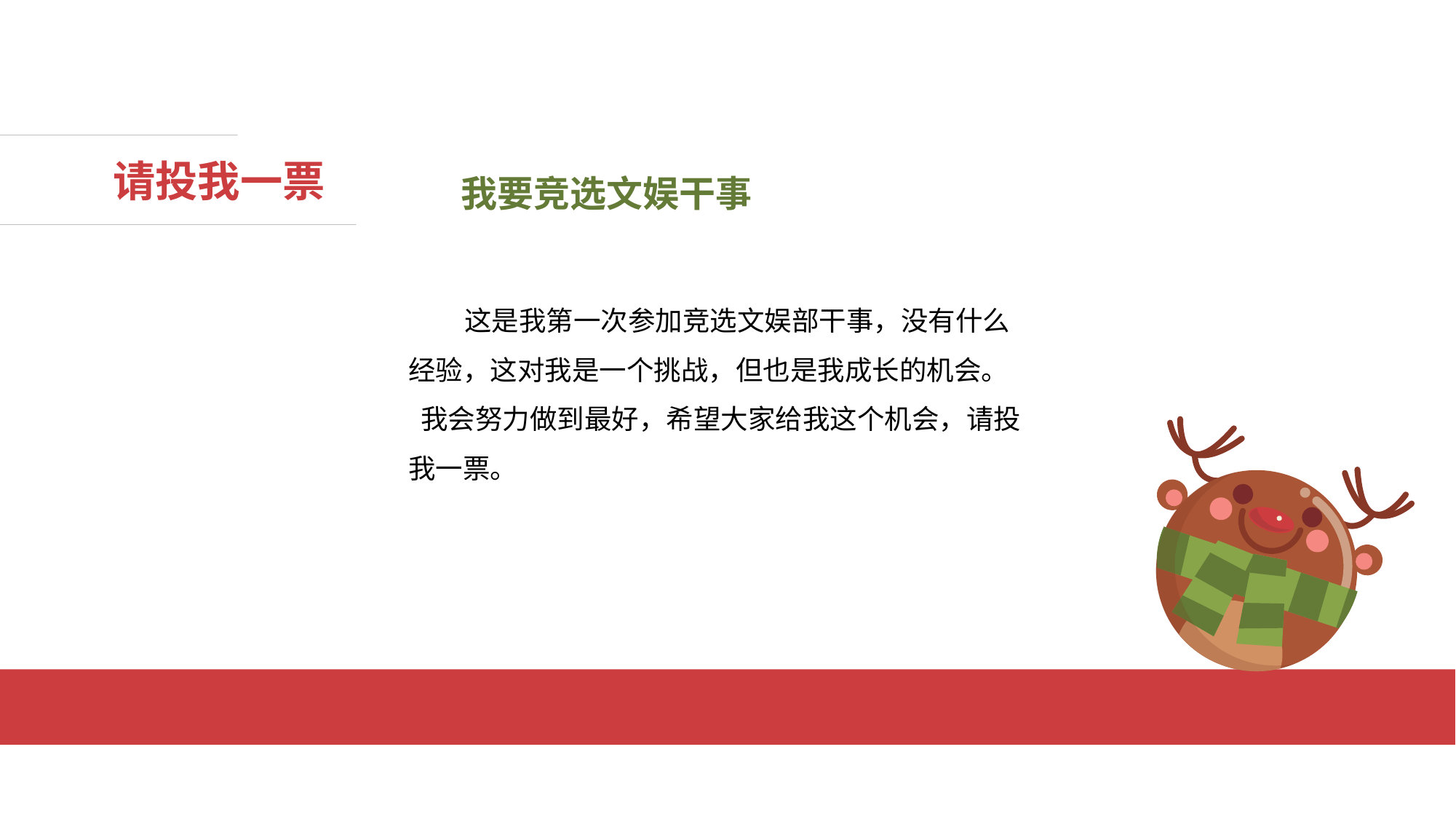

请投我一票
我要竞选文娱干事
        这是我第一次参加竞选文娱部干事，没有什么经验，这对我是一个挑战，但也是我成长的机会。      我会努力做到最好，希望大家给我这个机会，请投我一票。